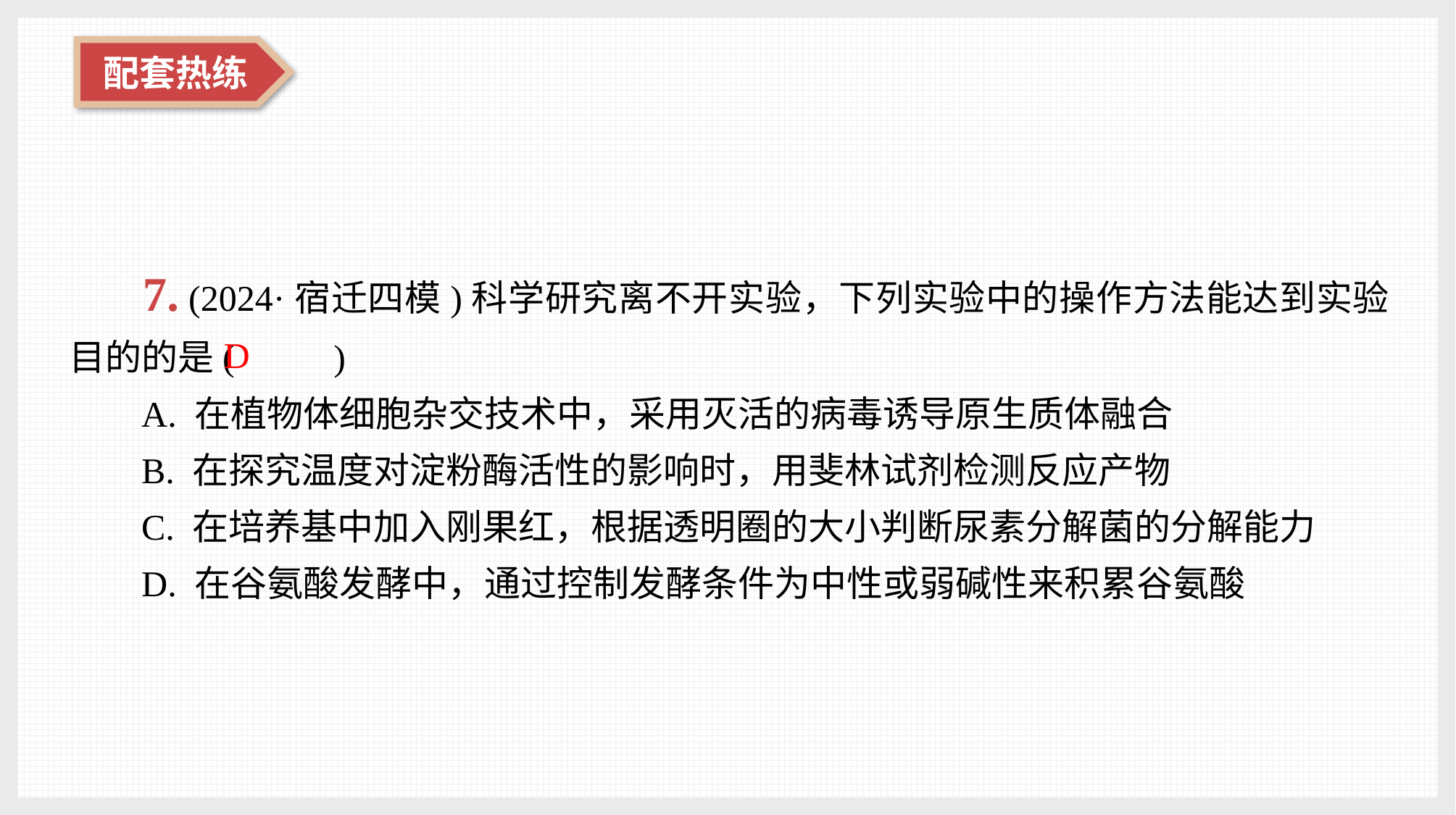

7. (2024·宿迁四模)科学研究离不开实验，下列实验中的操作方法能达到实验目的的是(　 　)
A. 在植物体细胞杂交技术中，采用灭活的病毒诱导原生质体融合
B. 在探究温度对淀粉酶活性的影响时，用斐林试剂检测反应产物
C. 在培养基中加入刚果红，根据透明圈的大小判断尿素分解菌的分解能力
D. 在谷氨酸发酵中，通过控制发酵条件为中性或弱碱性来积累谷氨酸
D